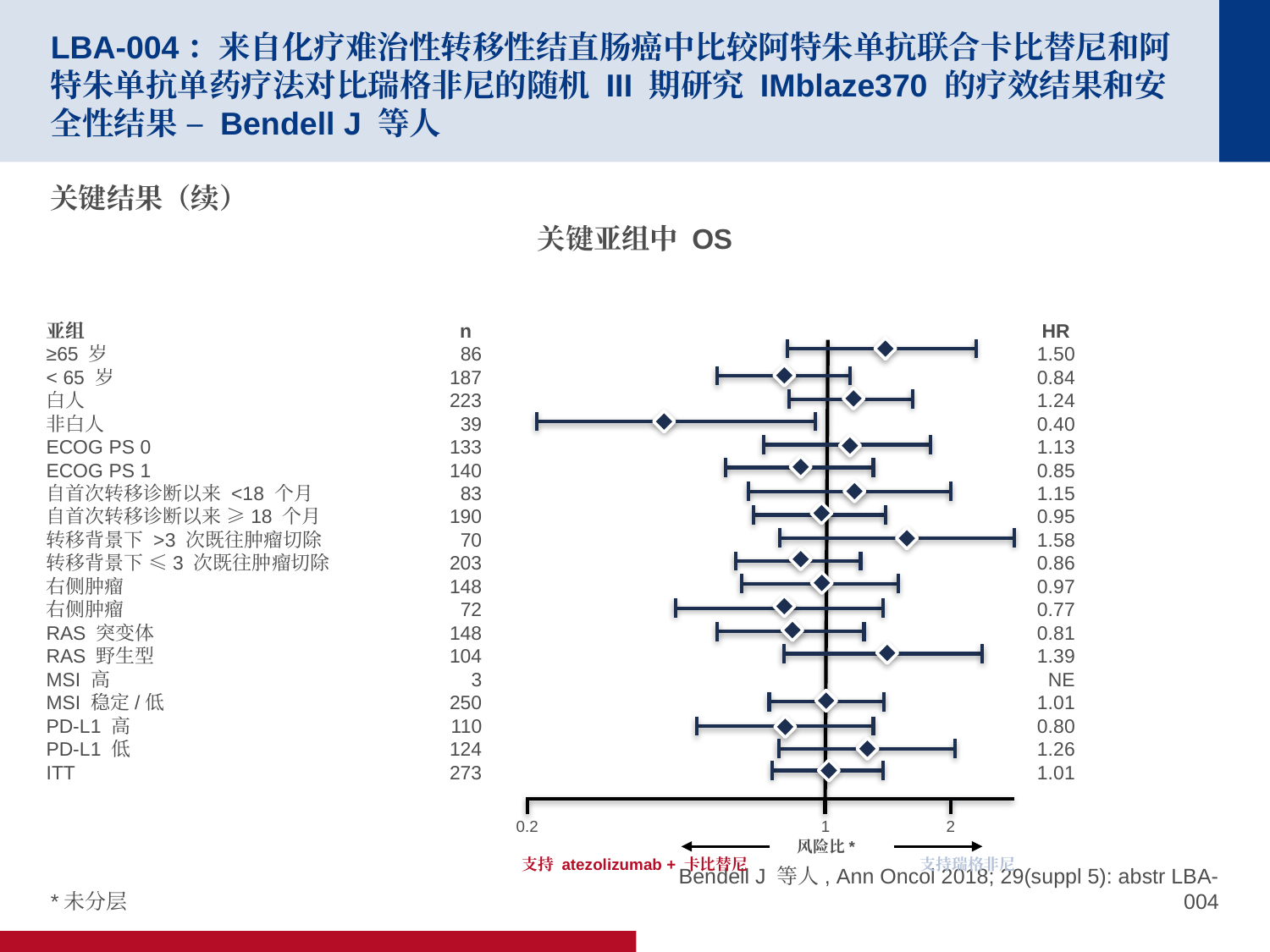

# LBA-004：来自化疗难治性转移性结直肠癌中比较阿特朱单抗联合卡比替尼和阿特朱单抗单药疗法对比瑞格非尼的随机 III 期研究 IMblaze370 的疗效结果和安全性结果 – Bendell J 等人
关键结果（续）
关键亚组中 OS
亚组
≥65 岁
< 65 岁
白人
非白人
ECOG PS 0
ECOG PS 1
自首次转移诊断以来 <18 个月
自首次转移诊断以来 ≥18 个月
转移背景下 >3 次既往肿瘤切除
转移背景下 ≤3 次既往肿瘤切除
右侧肿瘤
右侧肿瘤
RAS 突变体
RAS 野生型
MSI 高
MSI 稳定/低
PD-L1 高
PD-L1 低
ITT
n
86
187
223
39
133
140
83
190
70
203
148
72
148
104
3
250
110
124
273
HR
1.50
0.84
1.24
0.40
1.13
0.85
1.15
0.95
1.58
0.86
0.97
0.77
0.81
1.39
NE
1.01
0.80
1.26
1.01

0.2
1
2
风险比*
*未分层
Bendell J 等人, Ann Oncol 2018; 29(suppl 5): abstr LBA-004
支持 atezolizumab + 卡比替尼
支持瑞格非尼